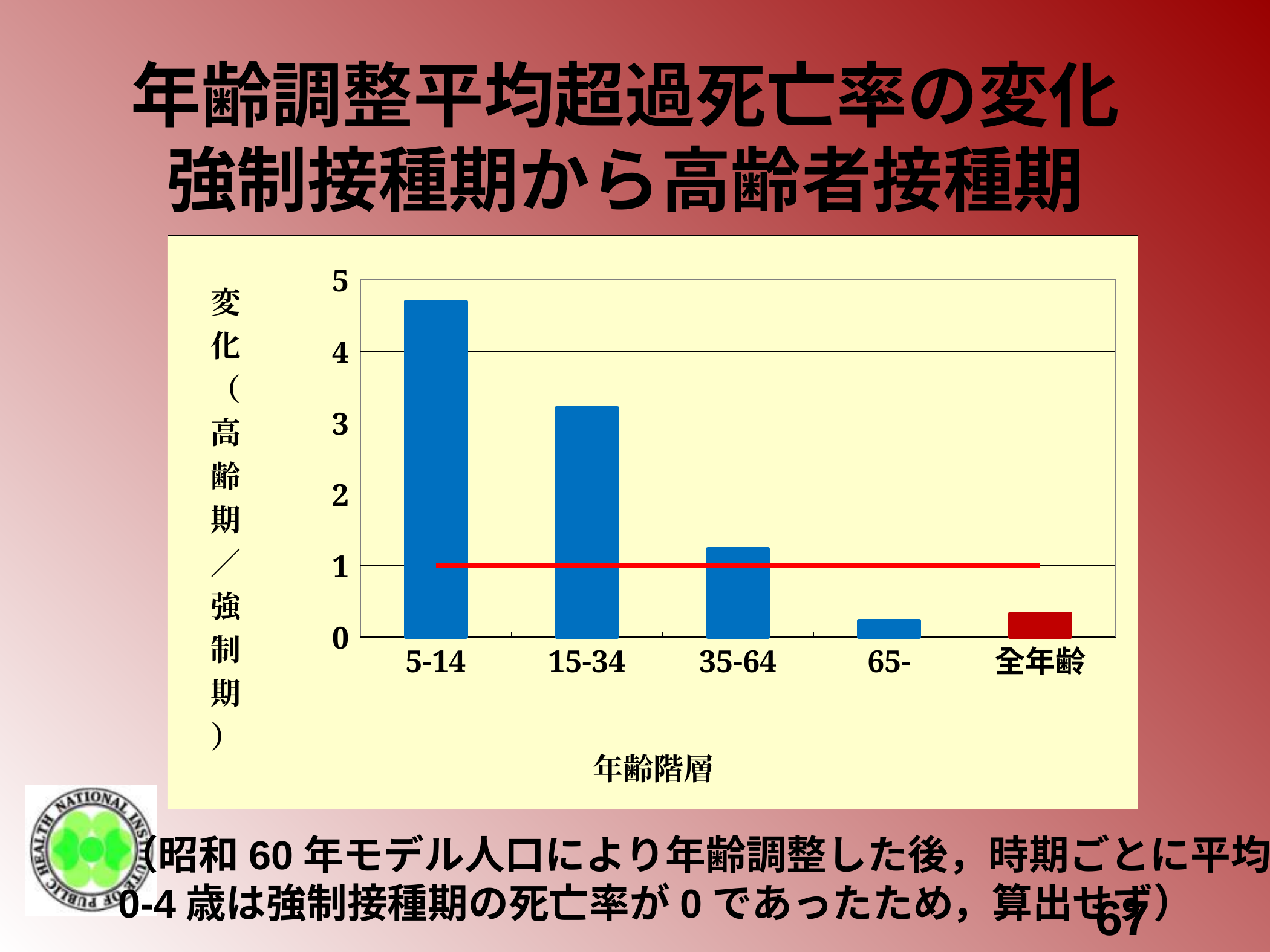

# 年齢調整平均超過死亡率の変化 強制接種期から高齢者接種期

### Chart

| Category | 高齢期/強制期 | ダミー |
|---|---|---|
| 5-14 | 4.6988999791400206 | 1.0 |
| 15-34 | 3.209734068931941 | 1.0 |
| 35-64 | 1.2331318175919792 | 1.0 |
| 65- | 0.22723417219356848 | 1.0 |
| 全年齢 | 0.330038091152621 | 1.0 |
（昭和60年モデル人口により年齢調整した後，時期ごとに平均
0-4歳は強制接種期の死亡率が0であったため，算出せず）